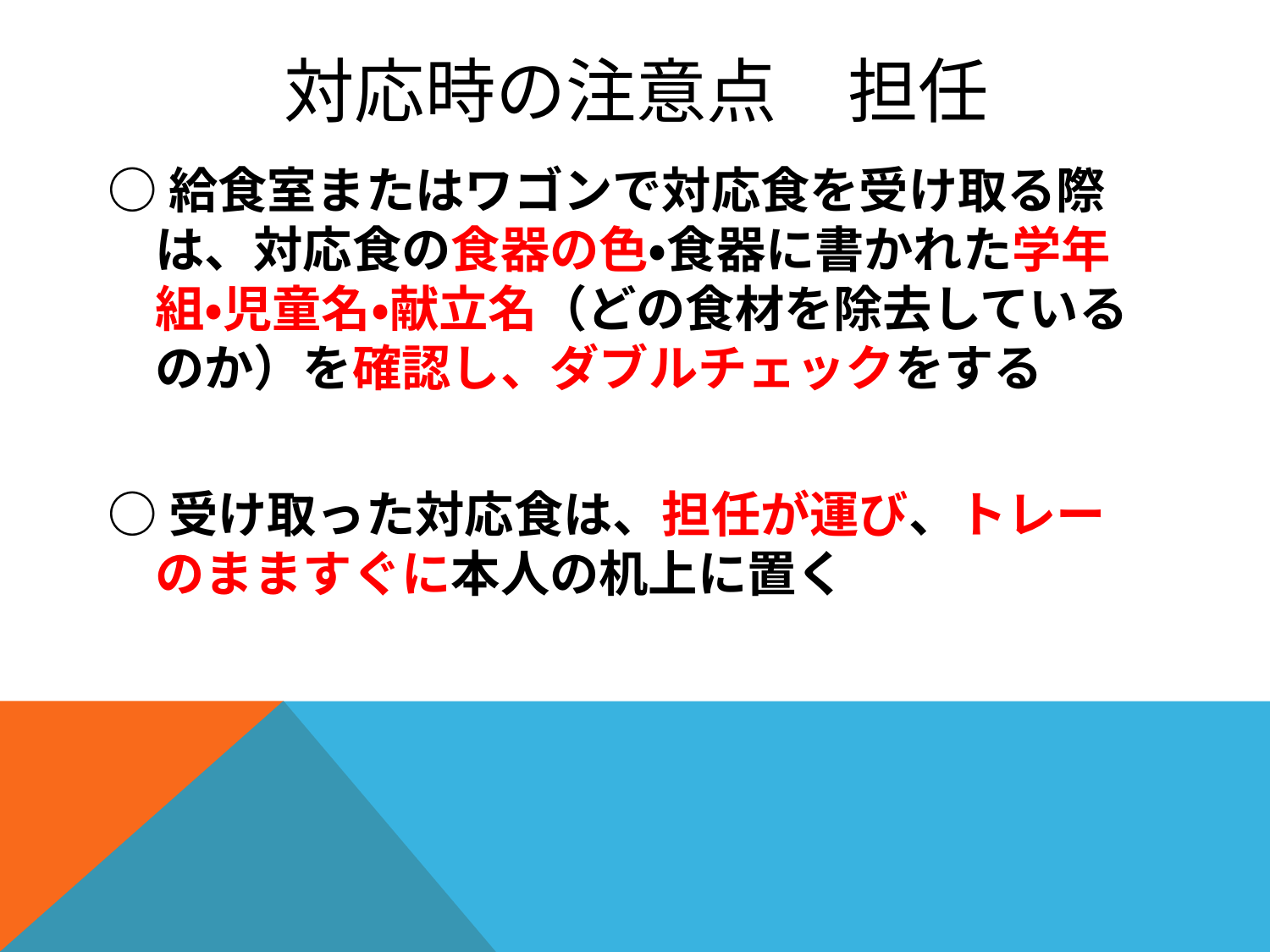

# 対応時の注意点　担任
○給食室またはワゴンで対応食を受け取る際は、対応食の食器の色・食器に書かれた学年組・児童名・献立名（どの食材を除去しているのか）を確認し、ダブルチェックをする

○受け取った対応食は、担任が運び、トレーのまますぐに本人の机上に置く